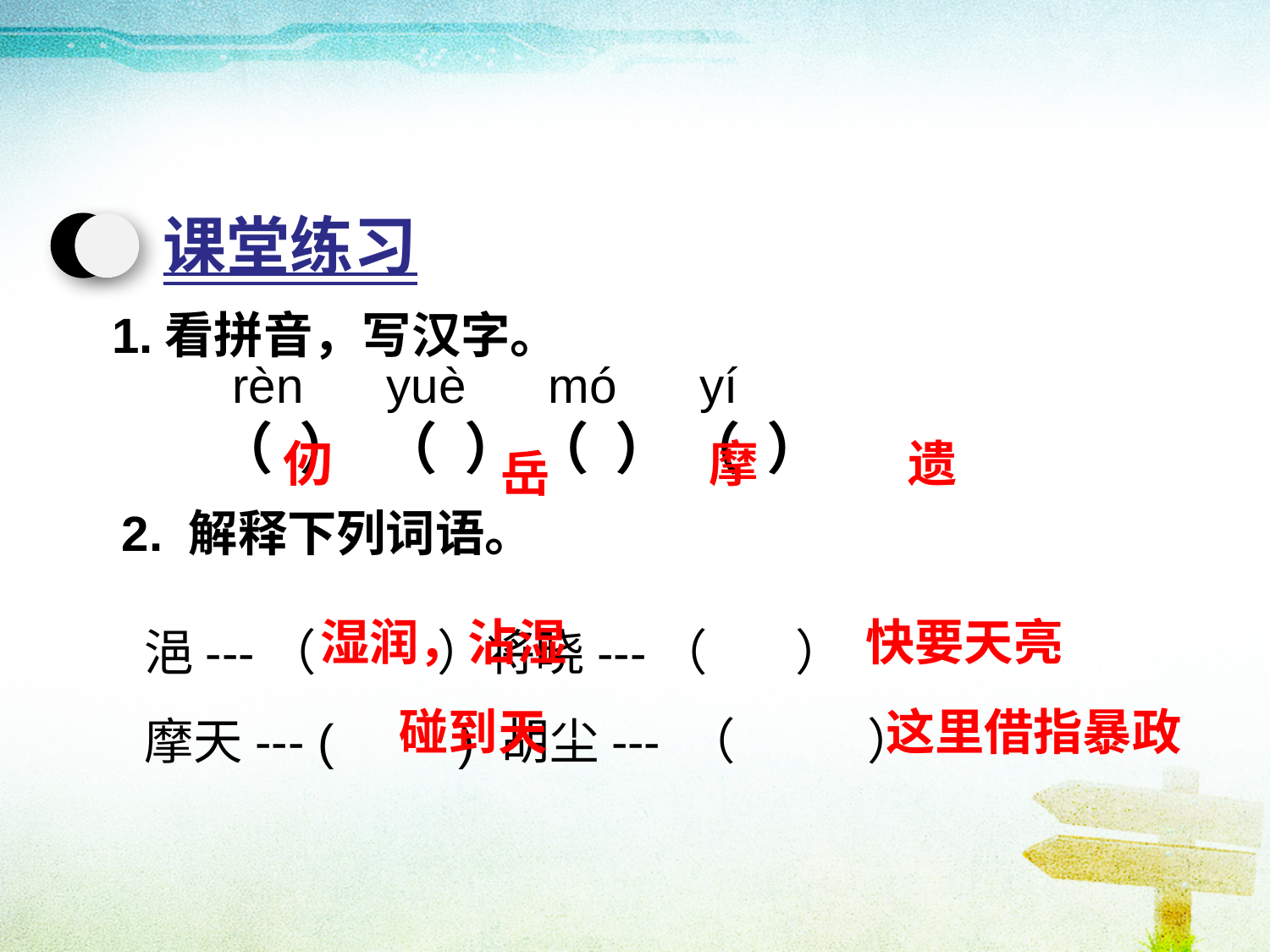

课堂练习

1.看拼音，写汉字。
   rèn      yuè      mó      yí
 （  ）  （  ） （  ） （  ）
仞
摩
遗
岳
2. 解释下列词语。
 浥---（           ）将晓---（        ）
 摩天--- (         ) 胡尘--- （            ）
湿润，沾湿
快要天亮
碰到天
这里借指暴政